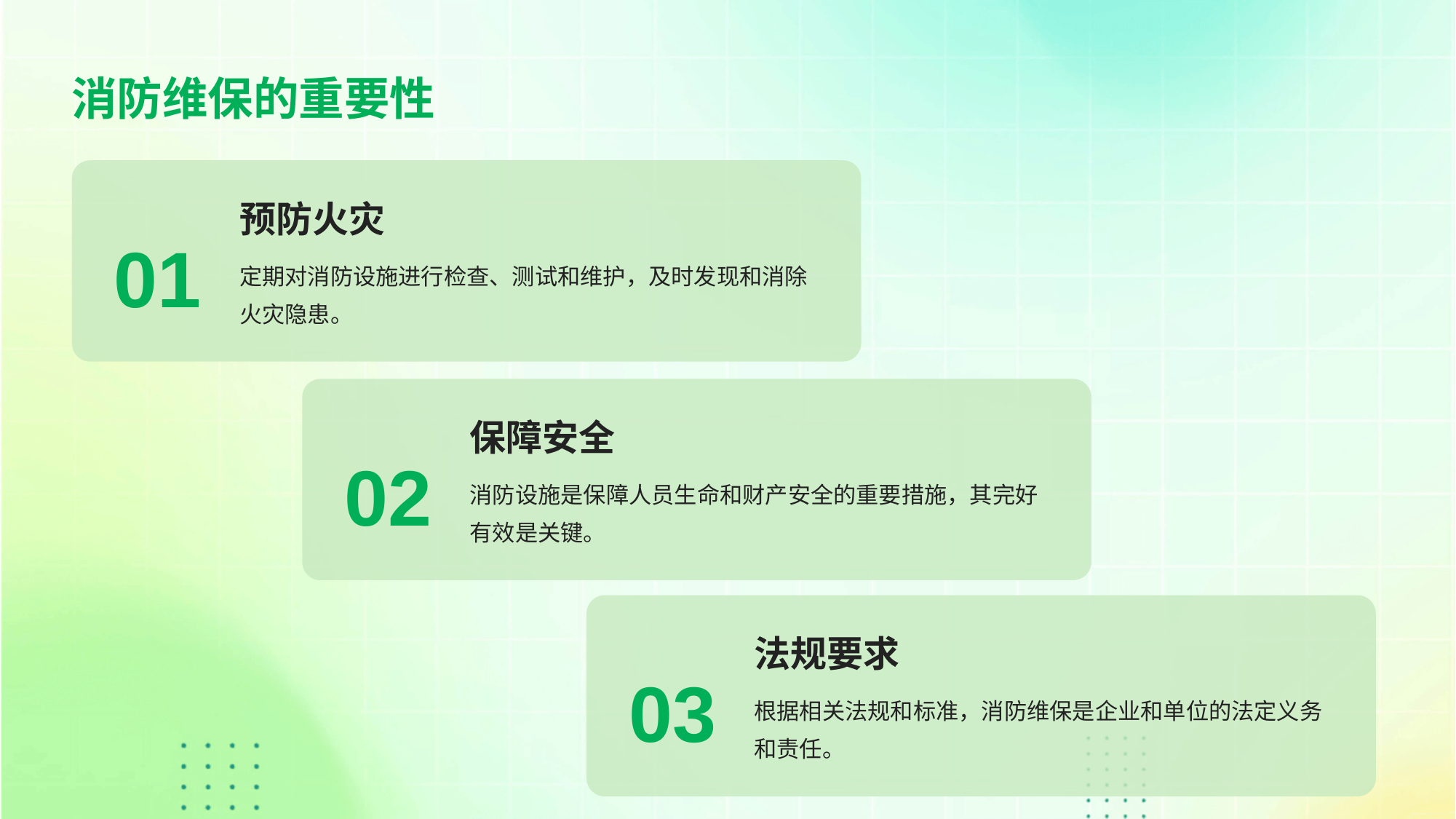

消防维保的重要性

预防火灾
01
定期对消防设施进行检查、测试和维护，及时发现和消除火灾隐患。

保障安全
02
消防设施是保障人员生命和财产安全的重要措施，其完好有效是关键。

法规要求
03
根据相关法规和标准，消防维保是企业和单位的法定义务和责任。